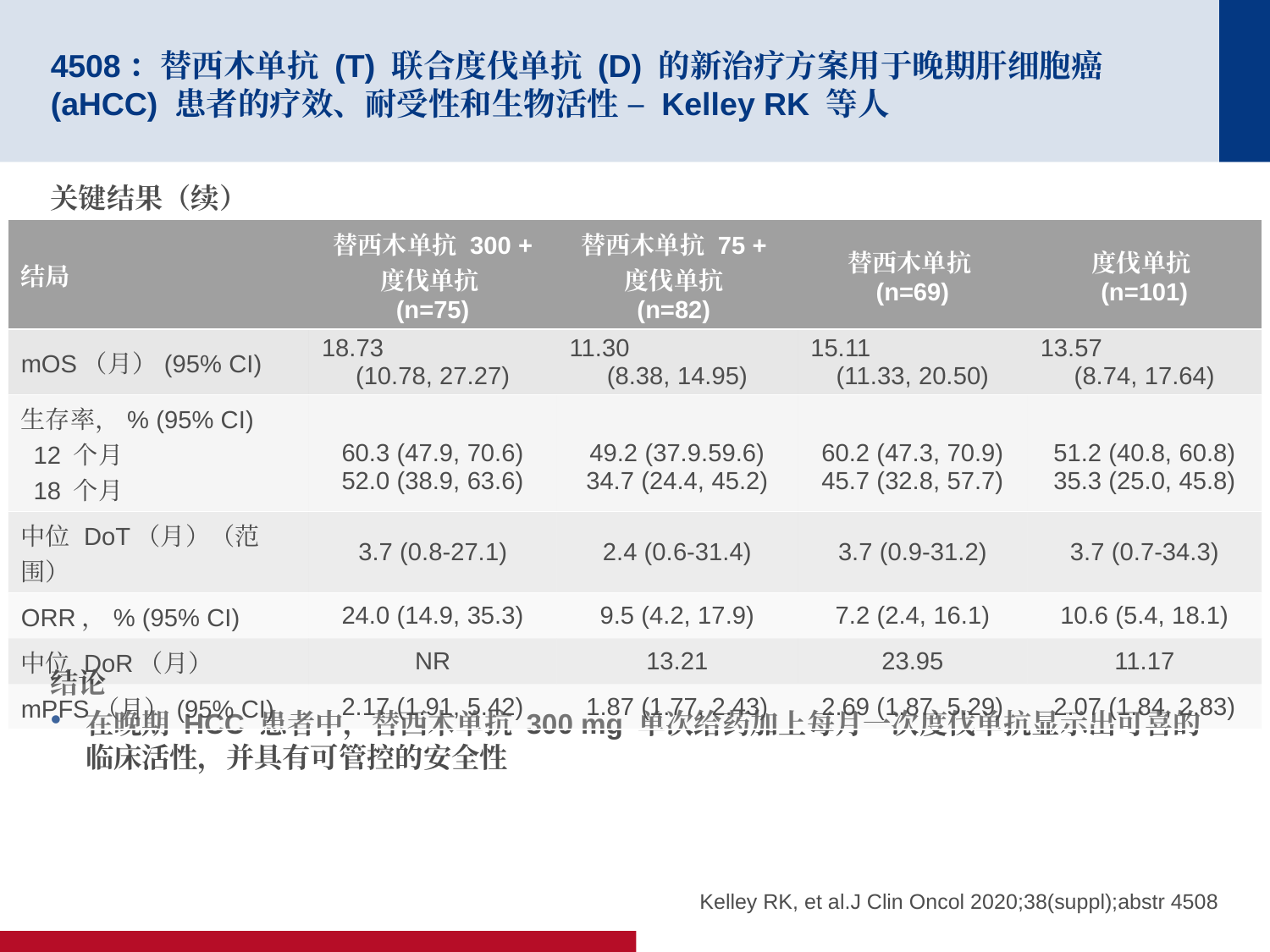

# 4508：替西木单抗 (T) 联合度伐单抗 (D) 的新治疗方案用于晚期肝细胞癌 (aHCC) 患者的疗效、耐受性和生物活性 – Kelley RK 等人
关键结果（续）
结论
在晚期 HCC 患者中，替西木单抗 300 mg 单次给药加上每月一次度伐单抗显示出可喜的临床活性，并具有可管控的安全性
| 结局 | 替西木单抗 300 + 度伐单抗 (n=75) | 替西木单抗 75 + 度伐单抗 (n=82) | 替西木单抗 (n=69) | 度伐单抗 (n=101) |
| --- | --- | --- | --- | --- |
| mOS（月）(95% CI) | 18.73 (10.78, 27.27) | 11.30 (8.38, 14.95) | 15.11 (11.33, 20.50) | 13.57 (8.74, 17.64) |
| 生存率，% (95% CI) 12 个月 18 个月 | 60.3 (47.9, 70.6) 52.0 (38.9, 63.6) | 49.2 (37.9.59.6) 34.7 (24.4, 45.2) | 60.2 (47.3, 70.9) 45.7 (32.8, 57.7) | 51.2 (40.8, 60.8) 35.3 (25.0, 45.8) |
| 中位 DoT（月）（范围） | 3.7 (0.8-27.1) | 2.4 (0.6-31.4) | 3.7 (0.9-31.2) | 3.7 (0.7-34.3) |
| ORR，% (95% CI) | 24.0 (14.9, 35.3) | 9.5 (4.2, 17.9) | 7.2 (2.4, 16.1) | 10.6 (5.4, 18.1) |
| 中位 DoR（月） | NR | 13.21 | 23.95 | 11.17 |
| mPFS（月）(95% CI) | 2.17 (1.91, 5.42) | 1.87 (1.77, 2.43) | 2.69 (1.87, 5.29) | 2.07 (1.84, 2.83) |
Kelley RK, et al.J Clin Oncol 2020;38(suppl);abstr 4508